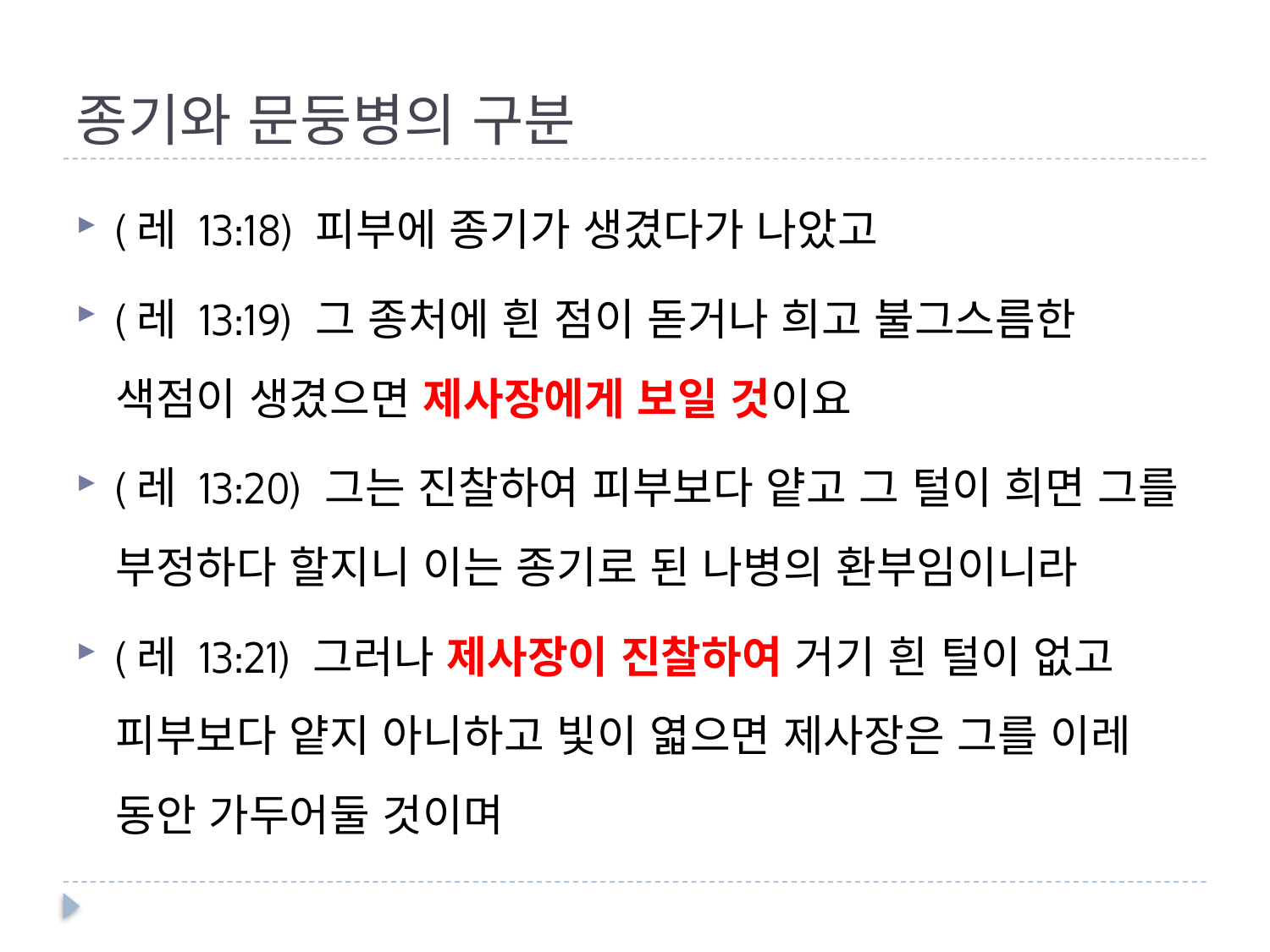

# 종기와 문둥병의 구분
(레 13:18) 피부에 종기가 생겼다가 나았고
(레 13:19) 그 종처에 흰 점이 돋거나 희고 불그스름한 색점이 생겼으면 제사장에게 보일 것이요
(레 13:20) 그는 진찰하여 피부보다 얕고 그 털이 희면 그를 부정하다 할지니 이는 종기로 된 나병의 환부임이니라
(레 13:21) 그러나 제사장이 진찰하여 거기 흰 털이 없고 피부보다 얕지 아니하고 빛이 엷으면 제사장은 그를 이레 동안 가두어둘 것이며